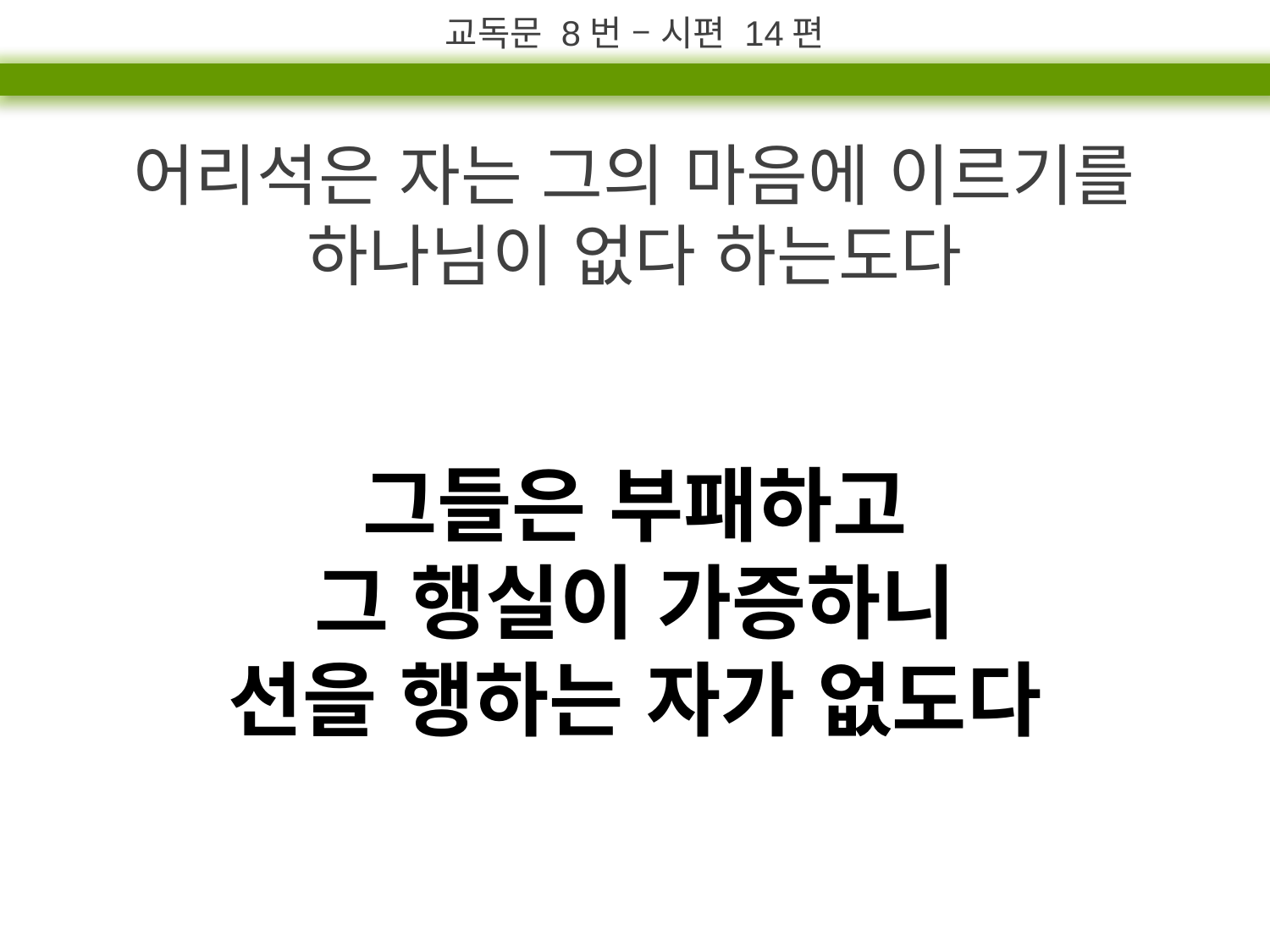

교독문 8번 – 시편 14편

어리석은 자는 그의 마음에 이르기를
하나님이 없다 하는도다
그들은 부패하고
그 행실이 가증하니
선을 행하는 자가 없도다